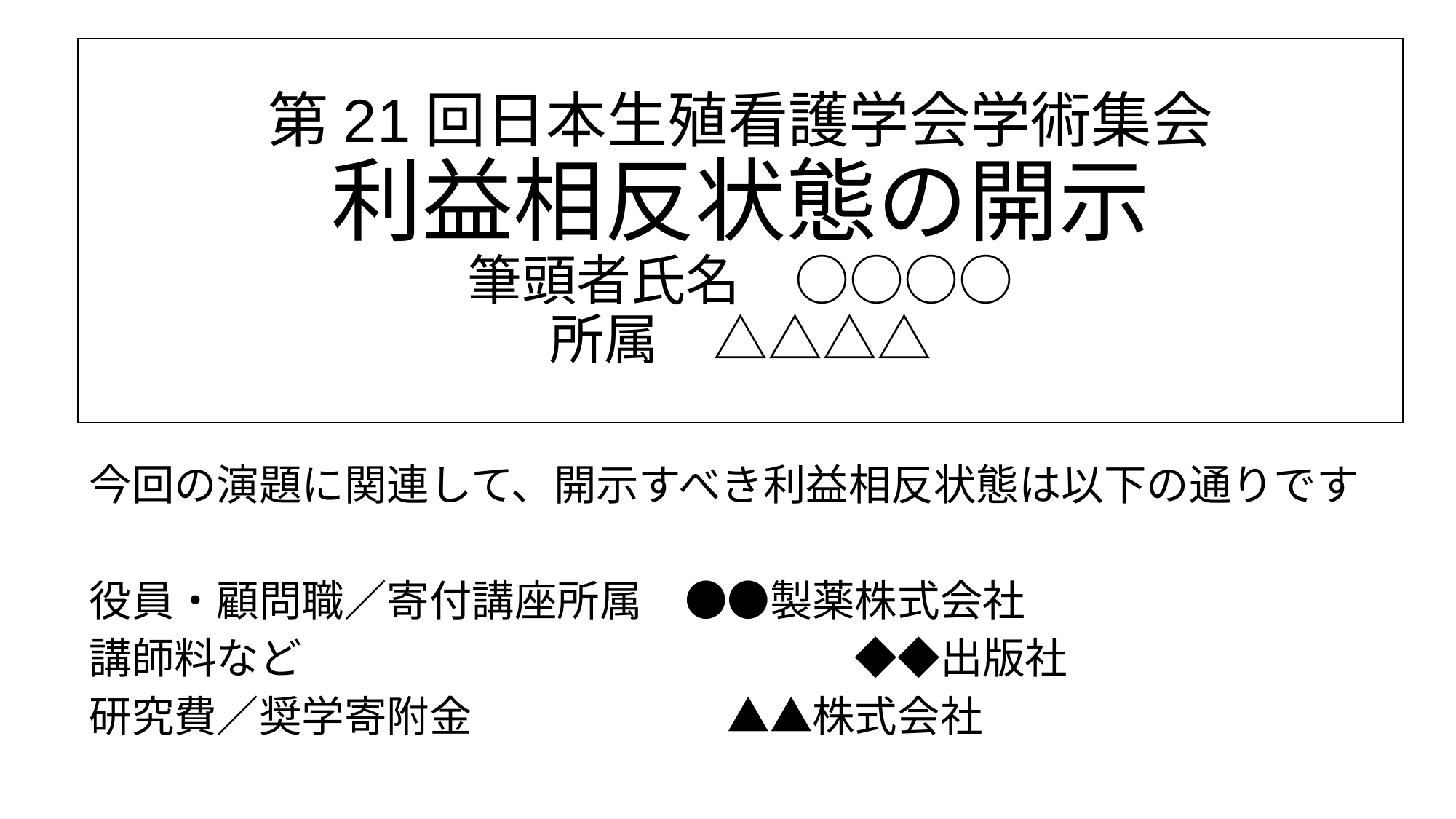

# 第21回日本生殖看護学会学術集会 利益相反状態の開示 筆頭者氏名　○○○○ 所属　△△△△
今回の演題に関連して、開示すべき利益相反状態は以下の通りです

役員・顧問職／寄付講座所属　●●製薬株式会社
講師料など　　　　　　　　　　　　　◆◆出版社
研究費／奨学寄附金　　　　　　▲▲株式会社